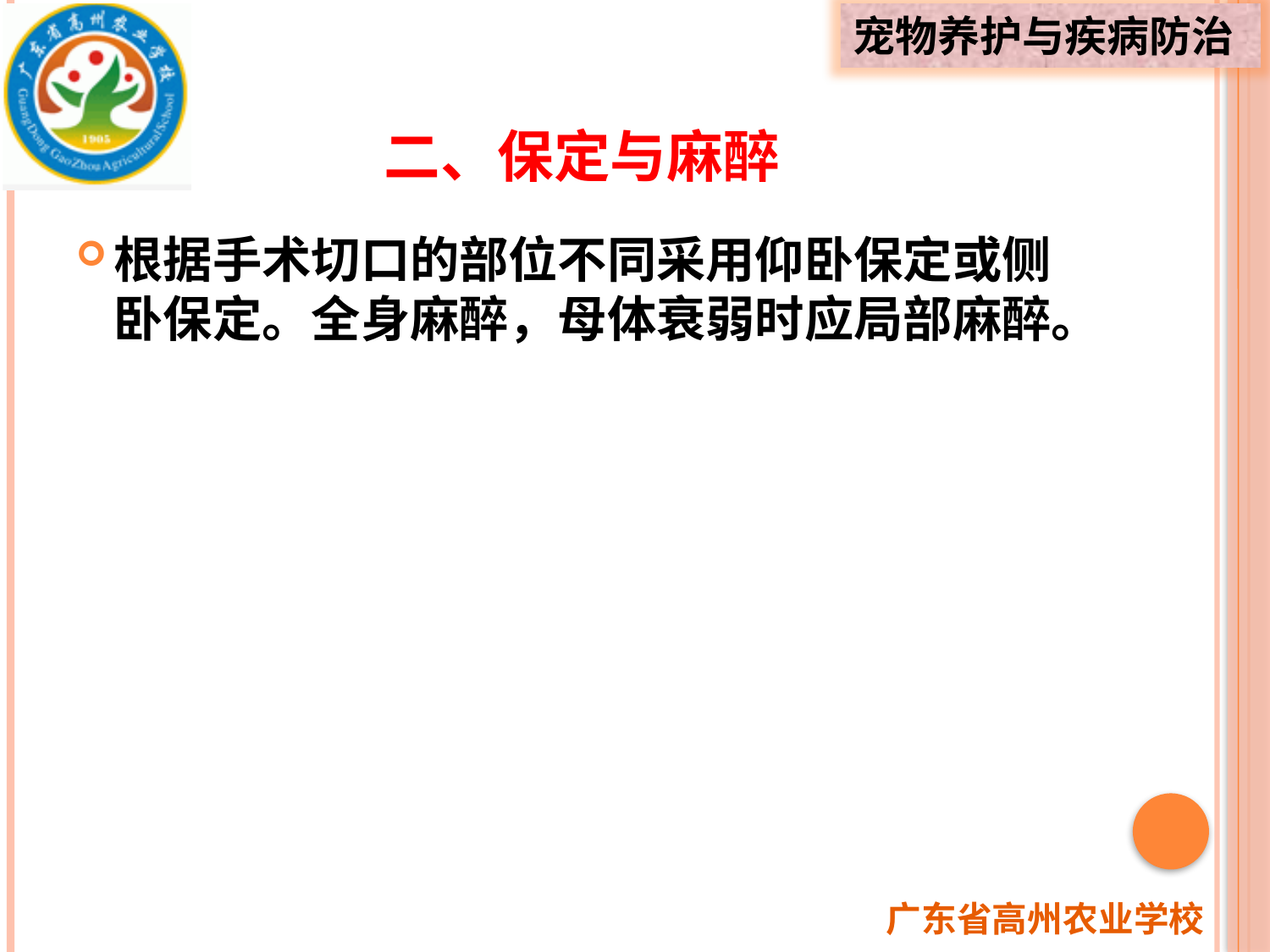

二、保定与麻醉
根据手术切口的部位不同采用仰卧保定或侧卧保定。全身麻醉，母体衰弱时应局部麻醉。